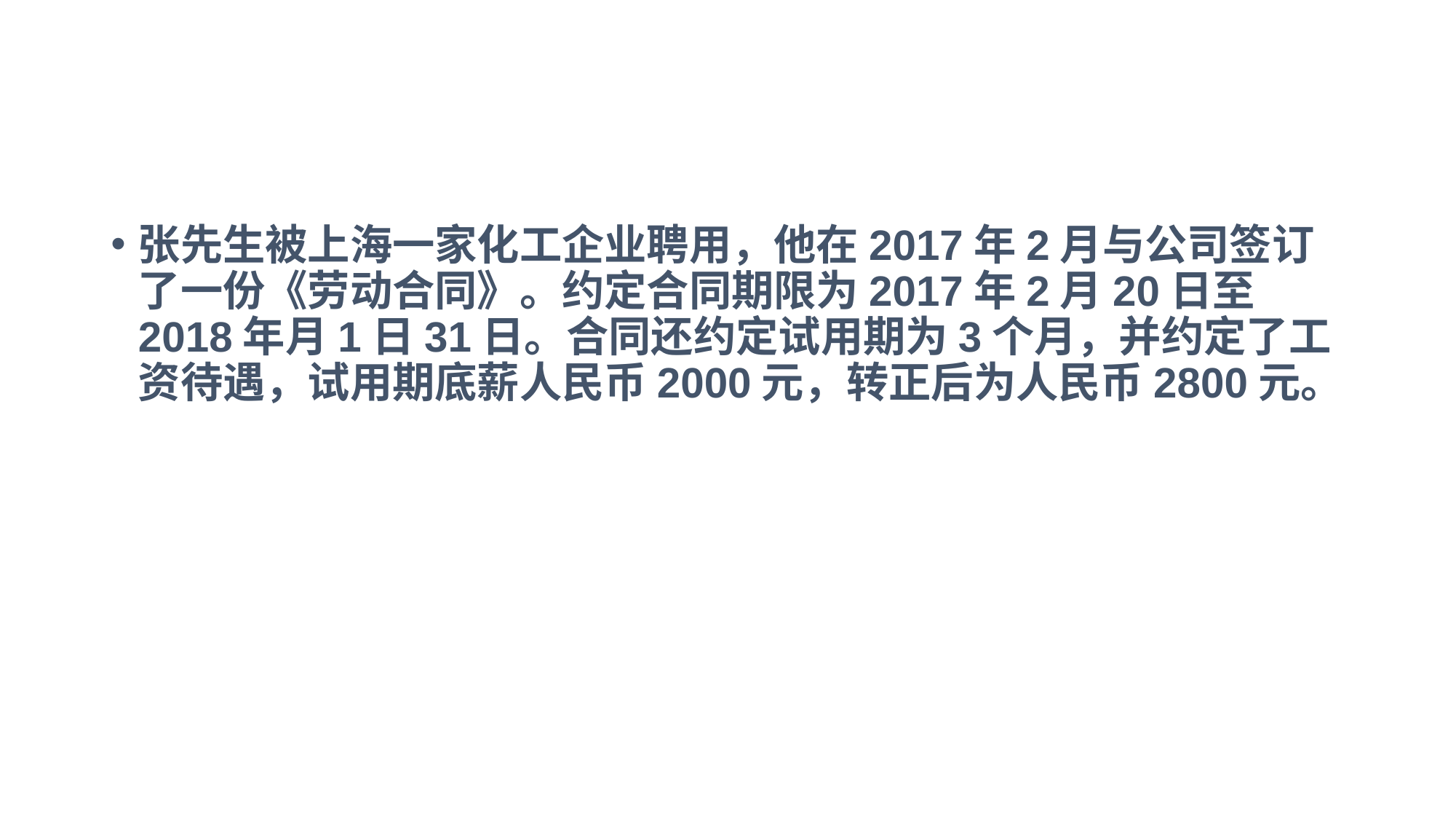

#
张先生被上海一家化工企业聘用，他在2017年2月与公司签订了一份《劳动合同》。约定合同期限为2017年2月20日至2018年月1日31日。合同还约定试用期为3个月，并约定了工资待遇，试用期底薪人民币2000元，转正后为人民币2800元。